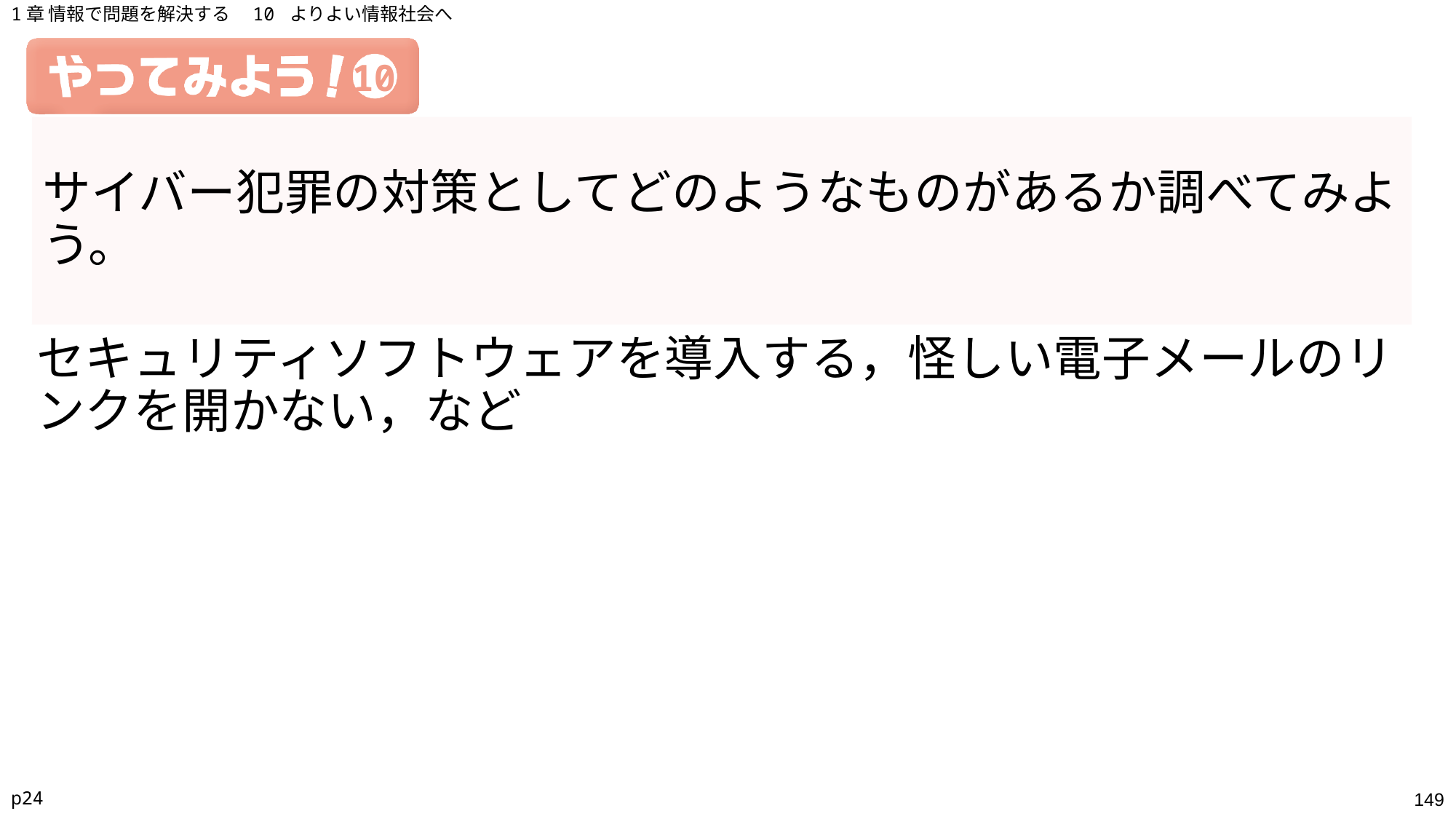

1章 情報で問題を解決する　10 よりよい情報社会へ

# 10
サイバー犯罪の対策としてどのようなものがあるか調べてみよう。
セキュリティソフトウェアを導入する，怪しい電子メールのリンクを開かない，など
p24
149